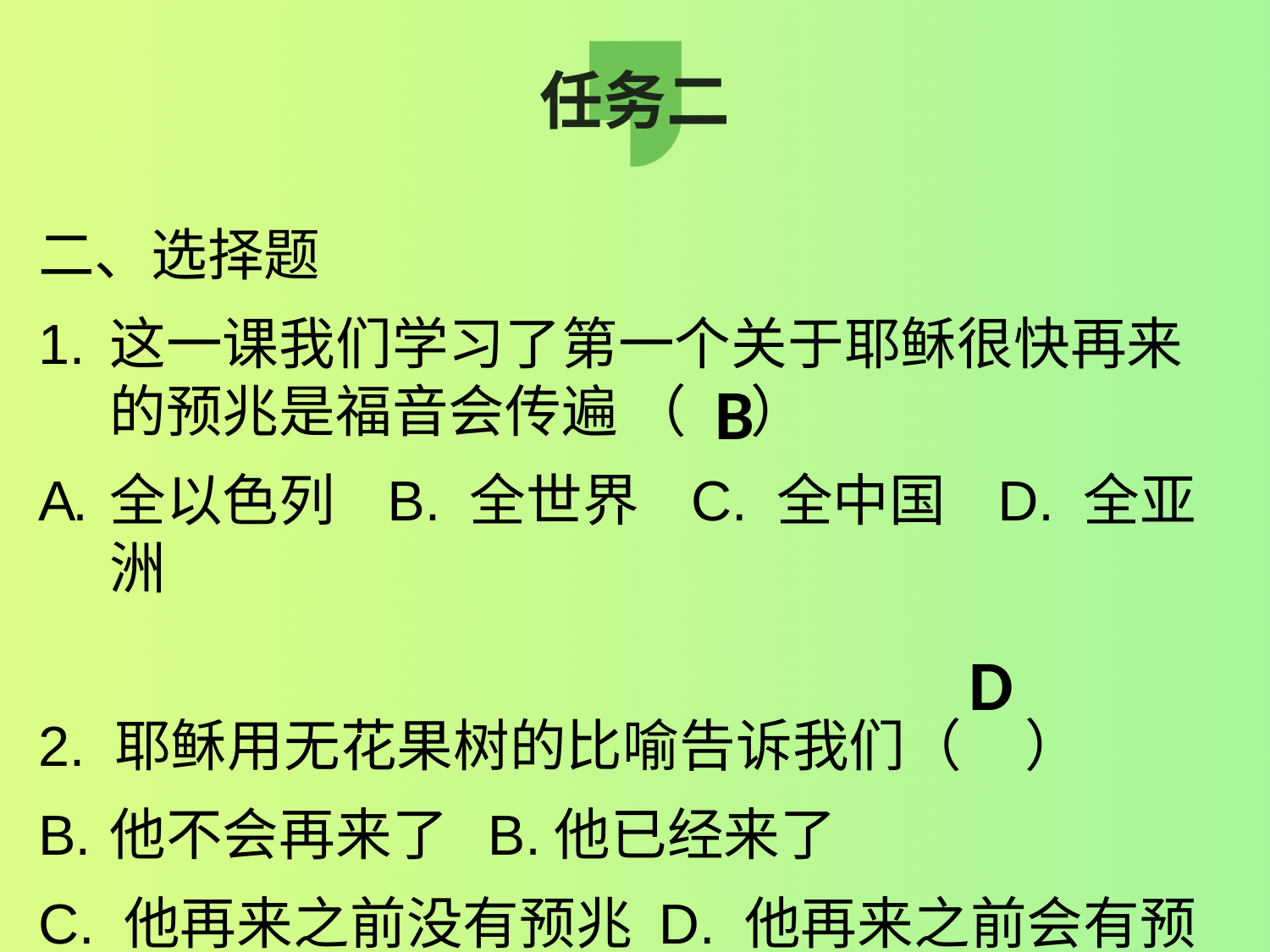

# 任务二
二、选择题
这一课我们学习了第一个关于耶稣很快再来的预兆是福音会传遍 （     ）
全以色列   B. 全世界   C. 全中国   D. 全亚洲

2. 耶稣用无花果树的比喻告诉我们（     ）
他不会再来了  B.他已经来了
C. 他再来之前没有预兆 D. 他再来之前会有预兆
B
D